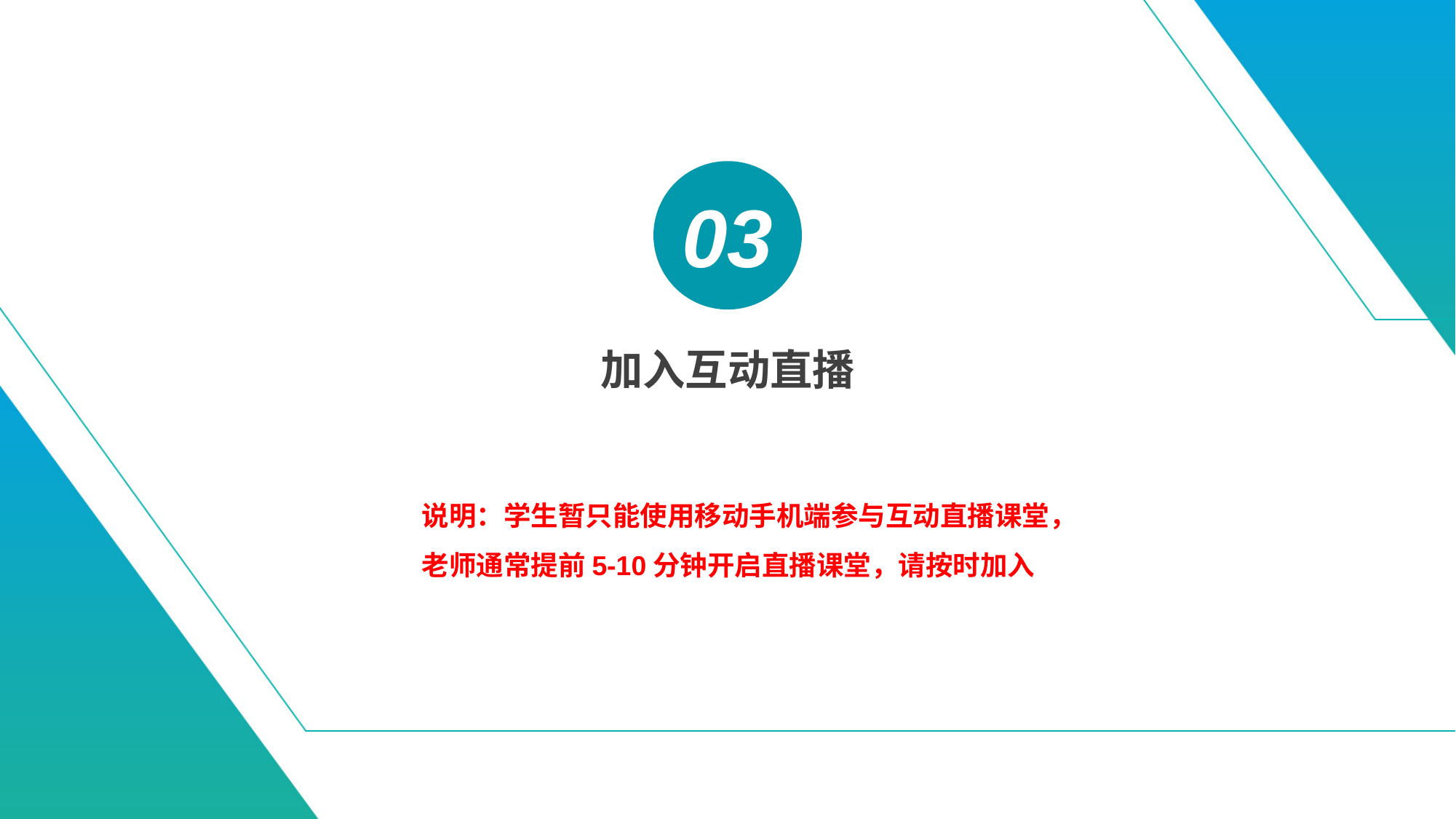

03
加入互动直播
说明：学生暂只能使用移动手机端参与互动直播课堂，老师通常提前5-10分钟开启直播课堂，请按时加入